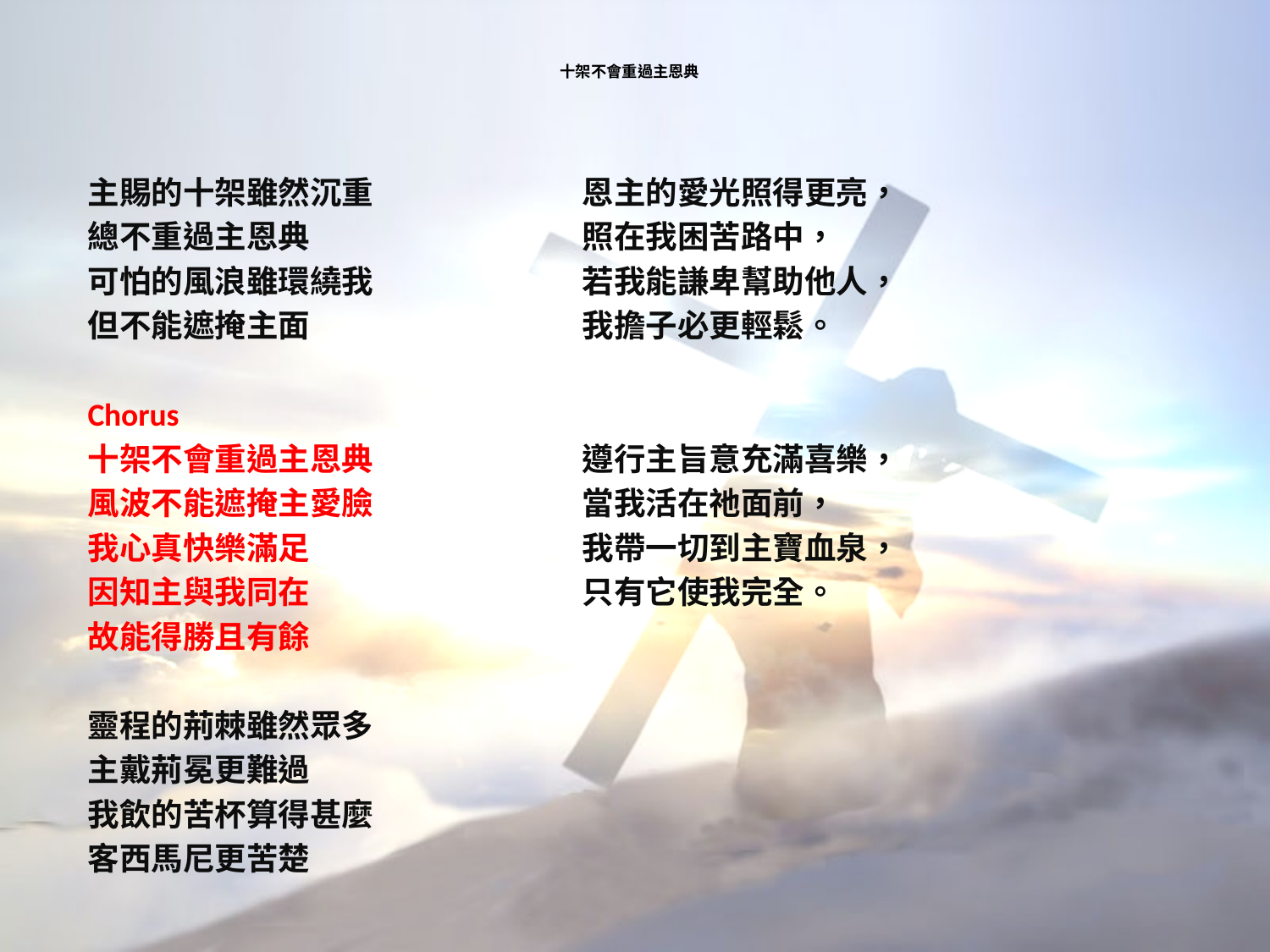

# 十架不會重過主恩典
主賜的十架雖然沉重
總不重過主恩典
可怕的風浪雖環繞我
但不能遮掩主面

Chorus
十架不會重過主恩典
風波不能遮掩主愛臉
我心真快樂滿足
因知主與我同在
故能得勝且有餘

靈程的荊棘雖然眾多
主戴荊冕更難過
我飲的苦杯算得甚麼
客西馬尼更苦楚
恩主的愛光照得更亮，
照在我困苦路中，
若我能謙卑幫助他人，
我擔子必更輕鬆。

遵行主旨意充滿喜樂，
當我活在祂面前，
我帶一切到主寶血泉，
只有它使我完全。